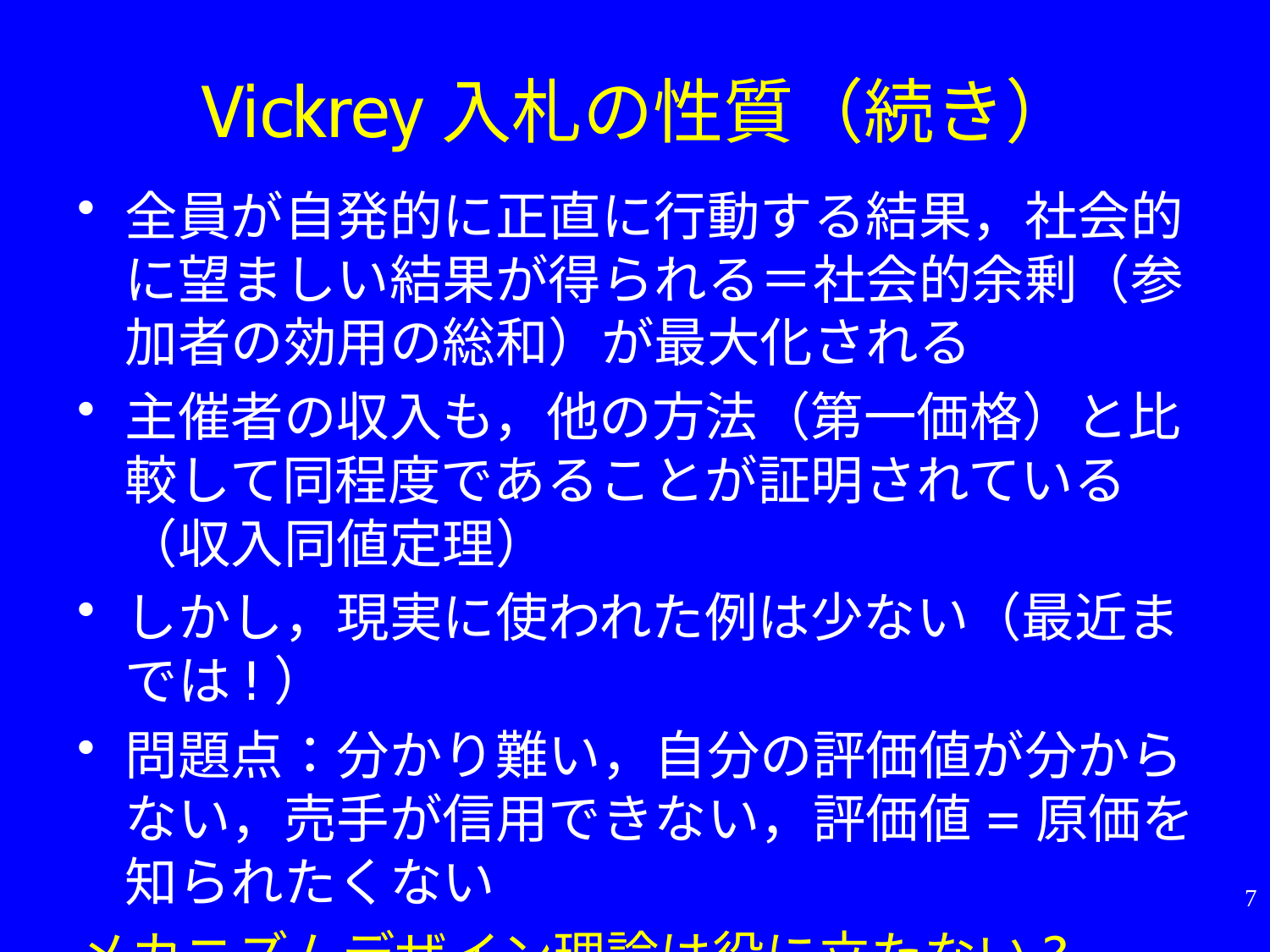

# Vickrey入札の性質（続き）
全員が自発的に正直に行動する結果，社会的に望ましい結果が得られる＝社会的余剰（参加者の効用の総和）が最大化される
主催者の収入も，他の方法（第一価格）と比較して同程度であることが証明されている（収入同値定理）
しかし，現実に使われた例は少ない（最近までは!）
問題点：分かり難い，自分の評価値が分からない，売手が信用できない，評価値=原価を知られたくない
メカニズムデザイン理論は役に立たない?
7